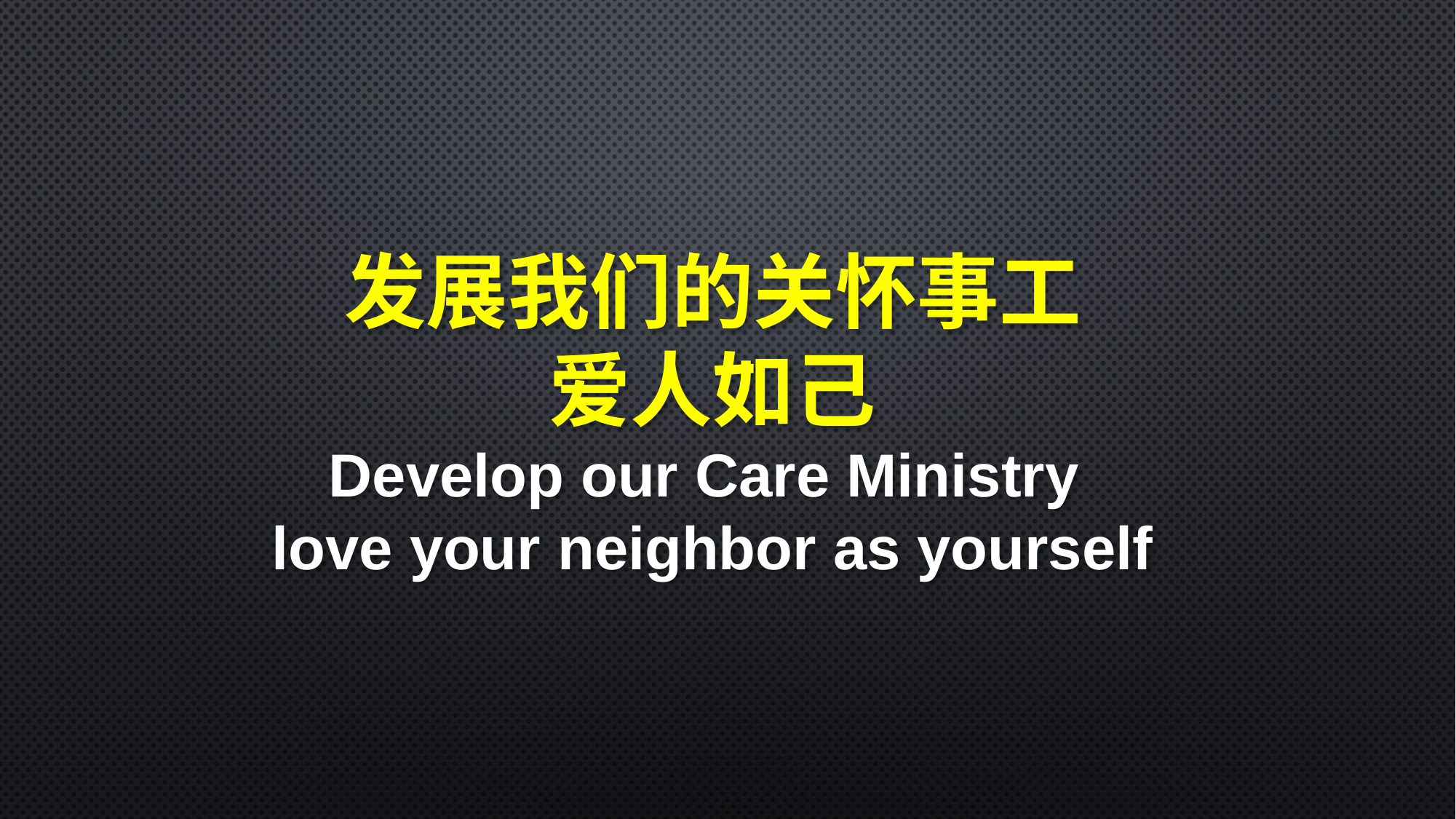

发展我们的关怀事工
爱人如己
Develop our Care Ministry
love your neighbor as yourself